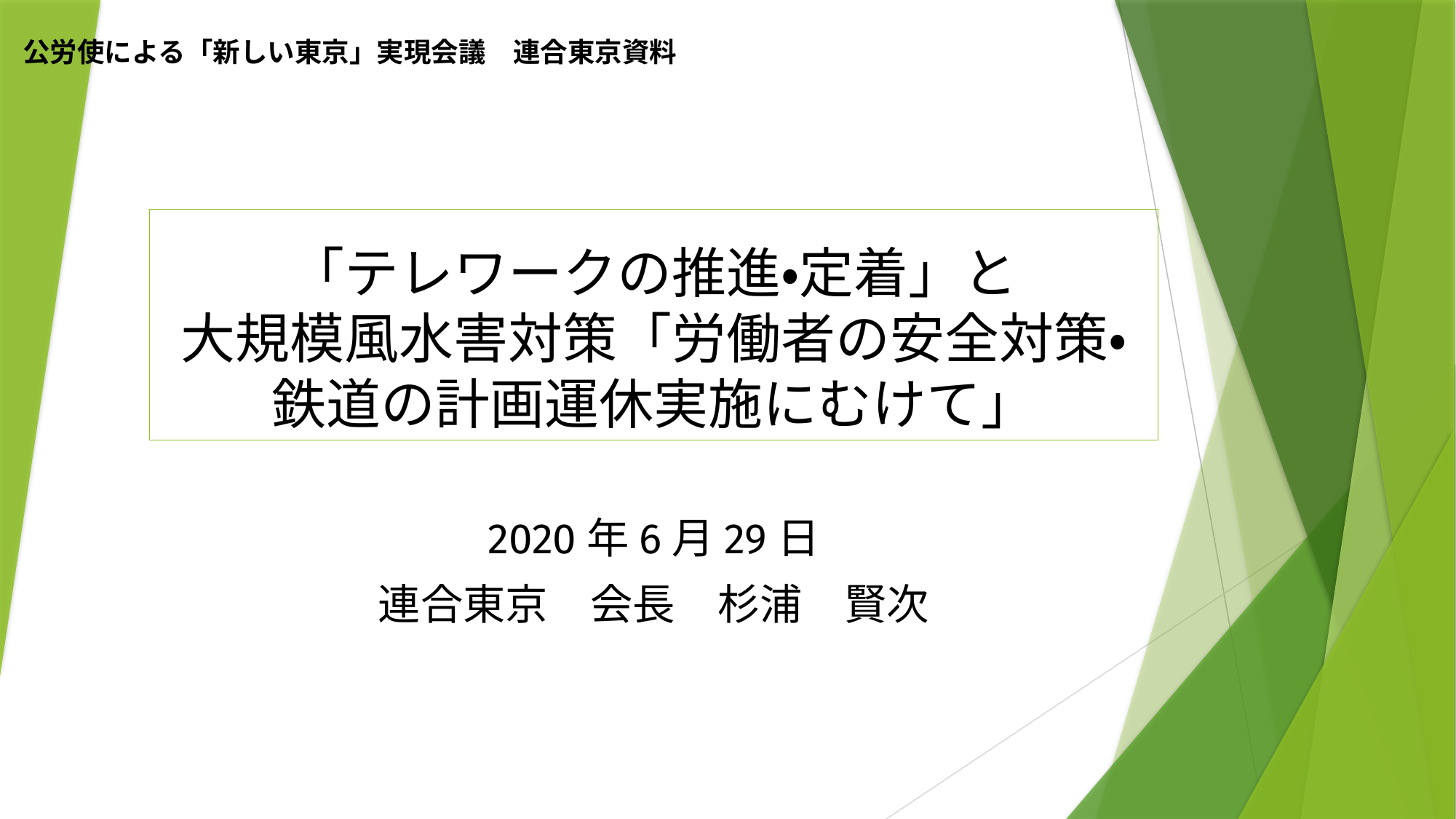

公労使による「新しい東京」実現会議　連合東京資料
# 「テレワークの推進・定着」と 大規模風水害対策「労働者の安全対策・鉄道の計画運休実施にむけて」
2020年6月29日
連合東京　会長　杉浦　賢次